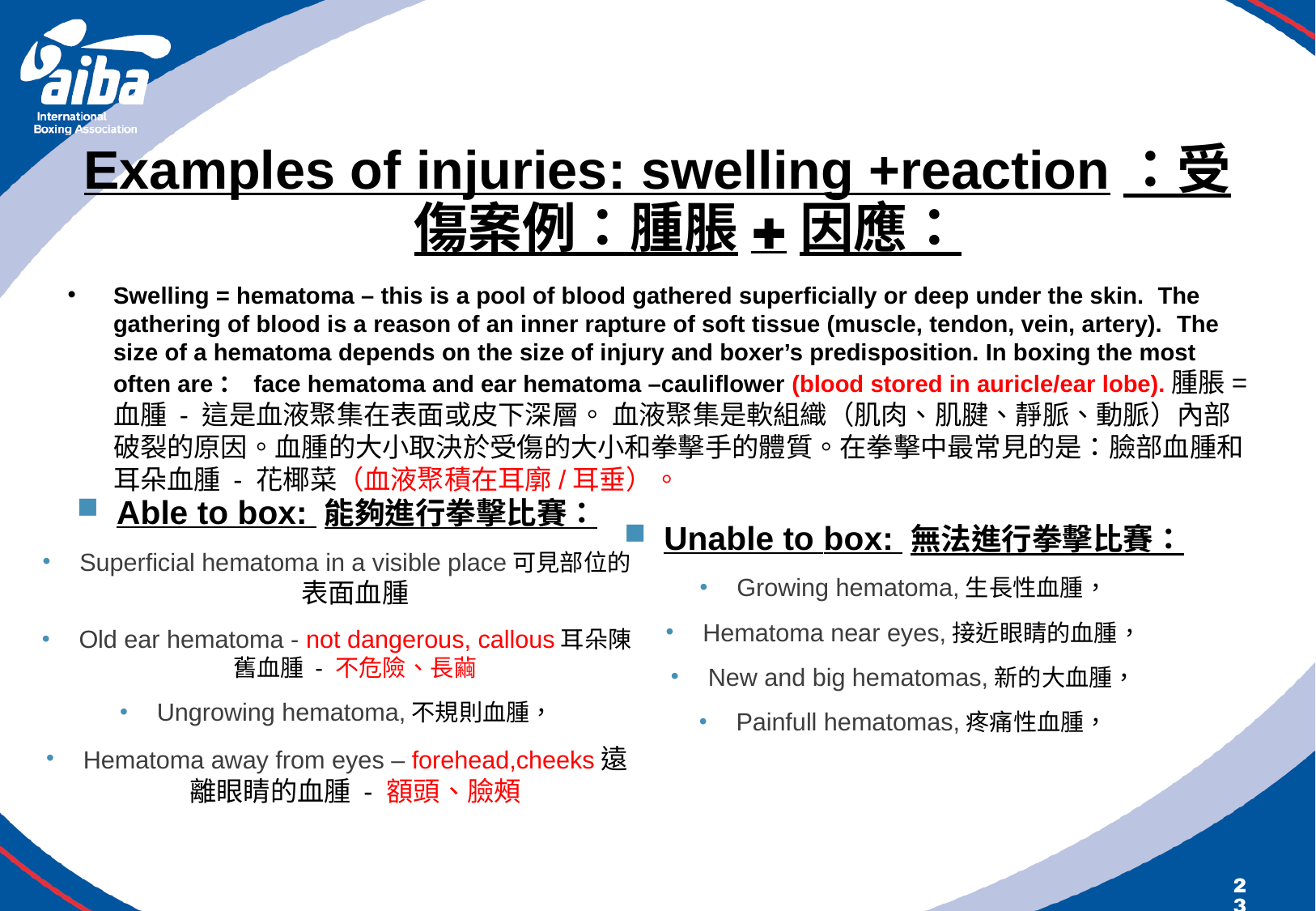

# Examples of injuries: swelling +reaction：受傷案例：腫脹+因應：
Swelling = hematoma – this is a pool of blood gathered superficially or deep under the skin.  The gathering of blood is a reason of an inner rapture of soft tissue (muscle, tendon, vein, artery).  The size of a hematoma depends on the size of injury and boxer’s predisposition. In boxing the most often are： face hematoma and ear hematoma –cauliflower (blood stored in auricle/ear lobe).腫脹=血腫 - 這是血液聚集在表面或皮下深層。 血液聚集是軟組織（肌肉、肌腱、靜脈、動脈）內部破裂的原因。血腫的大小取決於受傷的大小和拳擊手的體質。在拳擊中最常見的是：臉部血腫和耳朵血腫 - 花椰菜（血液聚積在耳廓/耳垂）。

Able to box: 能夠進行拳擊比賽：
Superficial hematoma in a visible place可見部位的表面血腫
Old ear hematoma - not dangerous, callous耳朵陳舊血腫 - 不危險、長繭
Ungrowing hematoma,不規則血腫，
Hematoma away from eyes – forehead,cheeks遠離眼睛的血腫 - 額頭、臉頰
Unable to box: 無法進行拳擊比賽：
Growing hematoma,生長性血腫，
Hematoma near eyes,接近眼睛的血腫，
New and big hematomas,新的大血腫，
Painfull hematomas,疼痛性血腫，

230